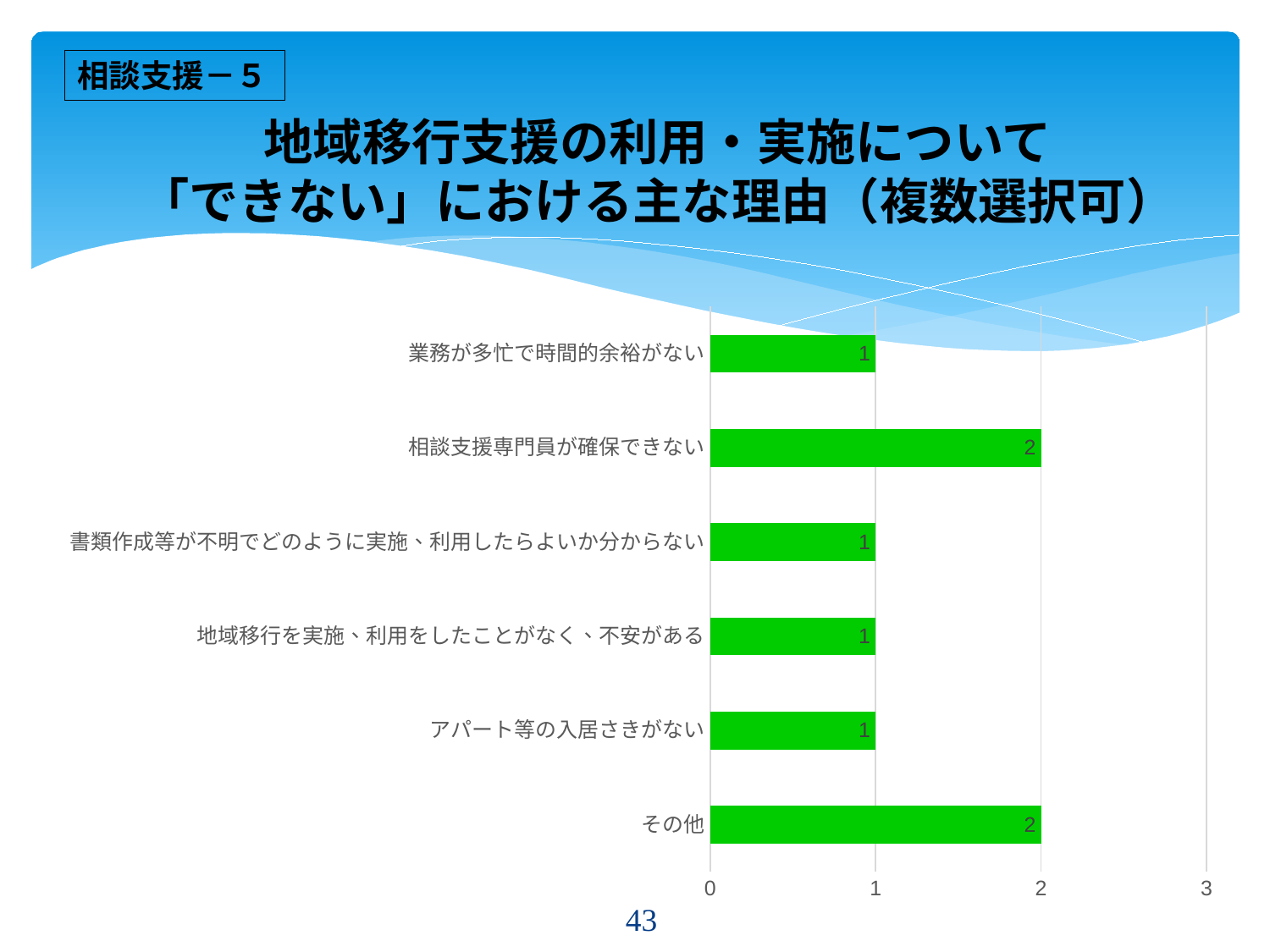

相談支援－５
# 地域移行支援の利用・実施について 「できない」における主な理由（複数選択可）

### Chart

| Category | 系列 1 |
|---|---|
| その他 | 2.0 |
| アパート等の入居さきがない | 1.0 |
| 地域移行を実施、利用をしたことがなく、不安がある | 1.0 |
| 書類作成等が不明でどのように実施、利用したらよいか分からない | 1.0 |
| 相談支援専門員が確保できない | 2.0 |
| 業務が多忙で時間的余裕がない | 1.0 |
43